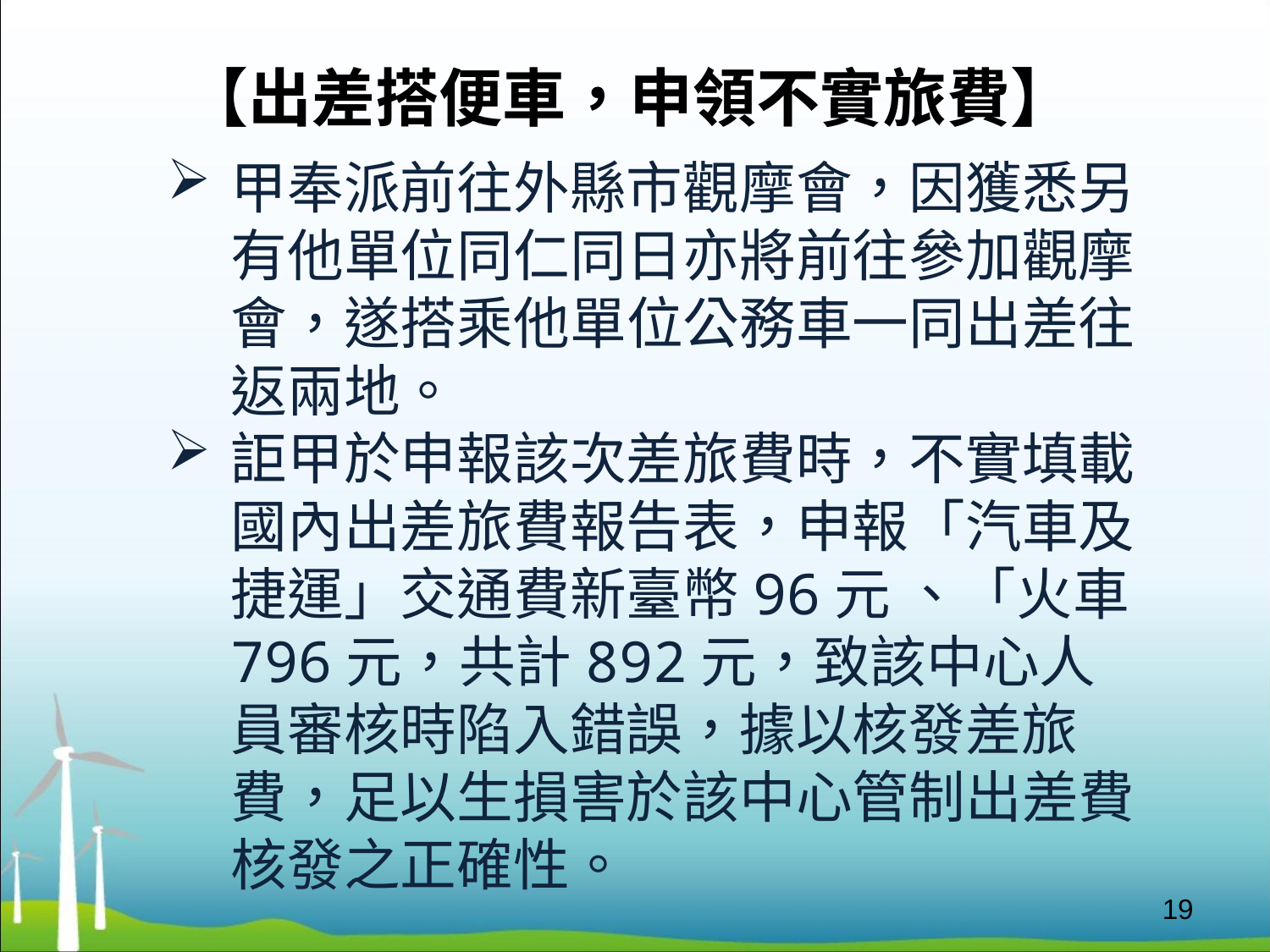

【出差搭便車，申領不實旅費】
甲奉派前往外縣市觀摩會，因獲悉另有他單位同仁同日亦將前往參加觀摩會，遂搭乘他單位公務車一同出差往返兩地。
詎甲於申報該次差旅費時，不實填載國內出差旅費報告表，申報「汽車及捷運」交通費新臺幣96元 、「火車796元，共計892元，致該中心人員審核時陷入錯誤，據以核發差旅費，足以生損害於該中心管制出差費核發之正確性。
19